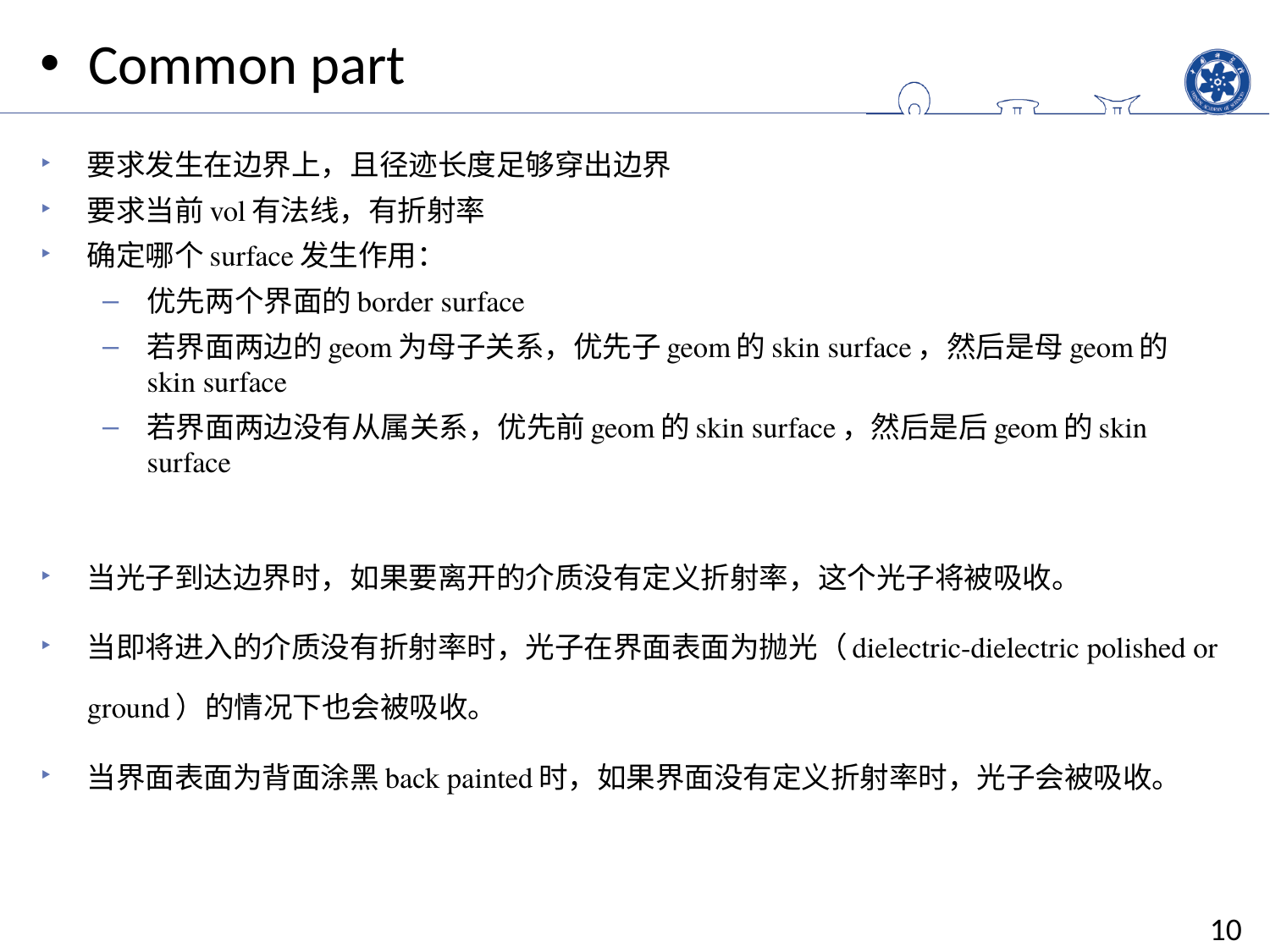

Common part
要求发生在边界上，且径迹长度足够穿出边界
要求当前vol有法线，有折射率
确定哪个surface发生作用：
优先两个界面的border surface
若界面两边的geom为母子关系，优先子geom的skin surface，然后是母geom的skin surface
若界面两边没有从属关系，优先前geom的skin surface，然后是后geom的skin surface

当光子到达边界时，如果要离开的介质没有定义折射率，这个光子将被吸收。
当即将进入的介质没有折射率时，光子在界面表面为抛光（dielectric-dielectric polished or ground）的情况下也会被吸收。
当界面表面为背面涂黑back painted时，如果界面没有定义折射率时，光子会被吸收。

10